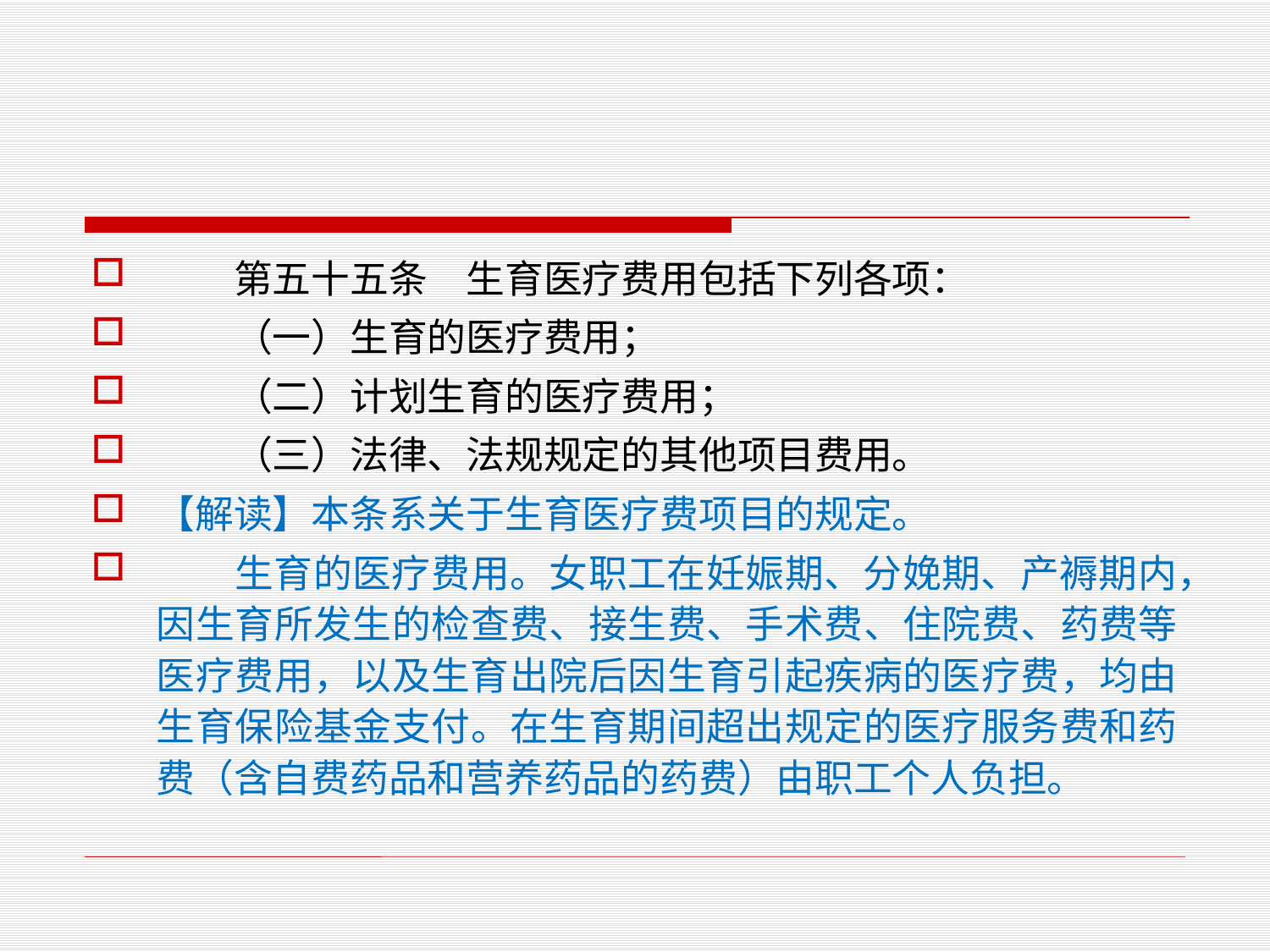

第五十五条　生育医疗费用包括下列各项：
　　（一）生育的医疗费用；
　　（二）计划生育的医疗费用；
　　（三）法律、法规规定的其他项目费用。
【解读】本条系关于生育医疗费项目的规定。
　　生育的医疗费用。女职工在妊娠期、分娩期、产褥期内，因生育所发生的检查费、接生费、手术费、住院费、药费等医疗费用，以及生育出院后因生育引起疾病的医疗费，均由生育保险基金支付。在生育期间超出规定的医疗服务费和药费（含自费药品和营养药品的药费）由职工个人负担。